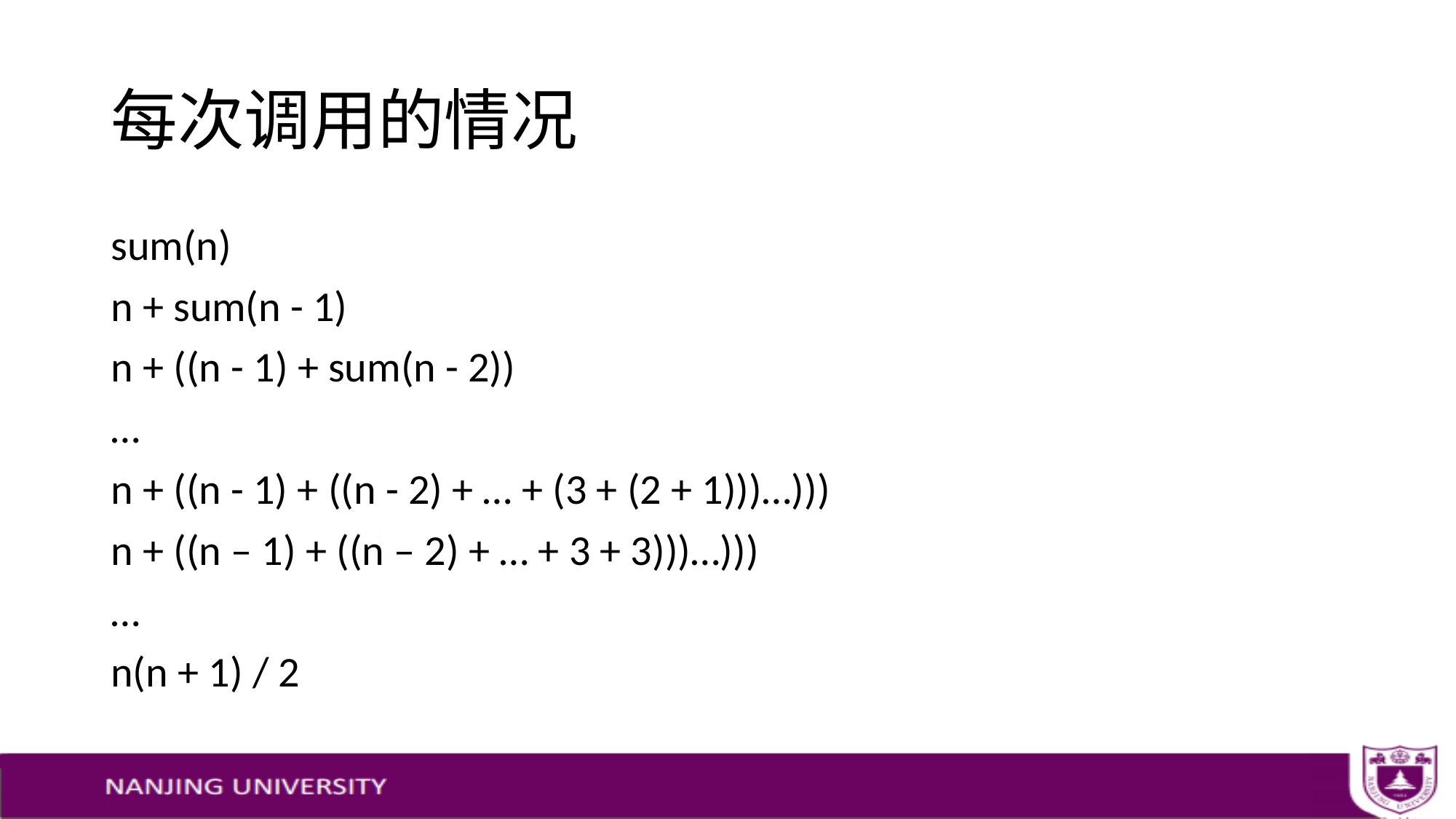

# 每次调用的情况
sum(n)
n + sum(n - 1)
n + ((n - 1) + sum(n - 2))
…
n + ((n - 1) + ((n - 2) + … + (3 + (2 + 1)))…)))
n + ((n – 1) + ((n – 2) + … + 3 + 3)))…)))
…
n(n + 1) / 2